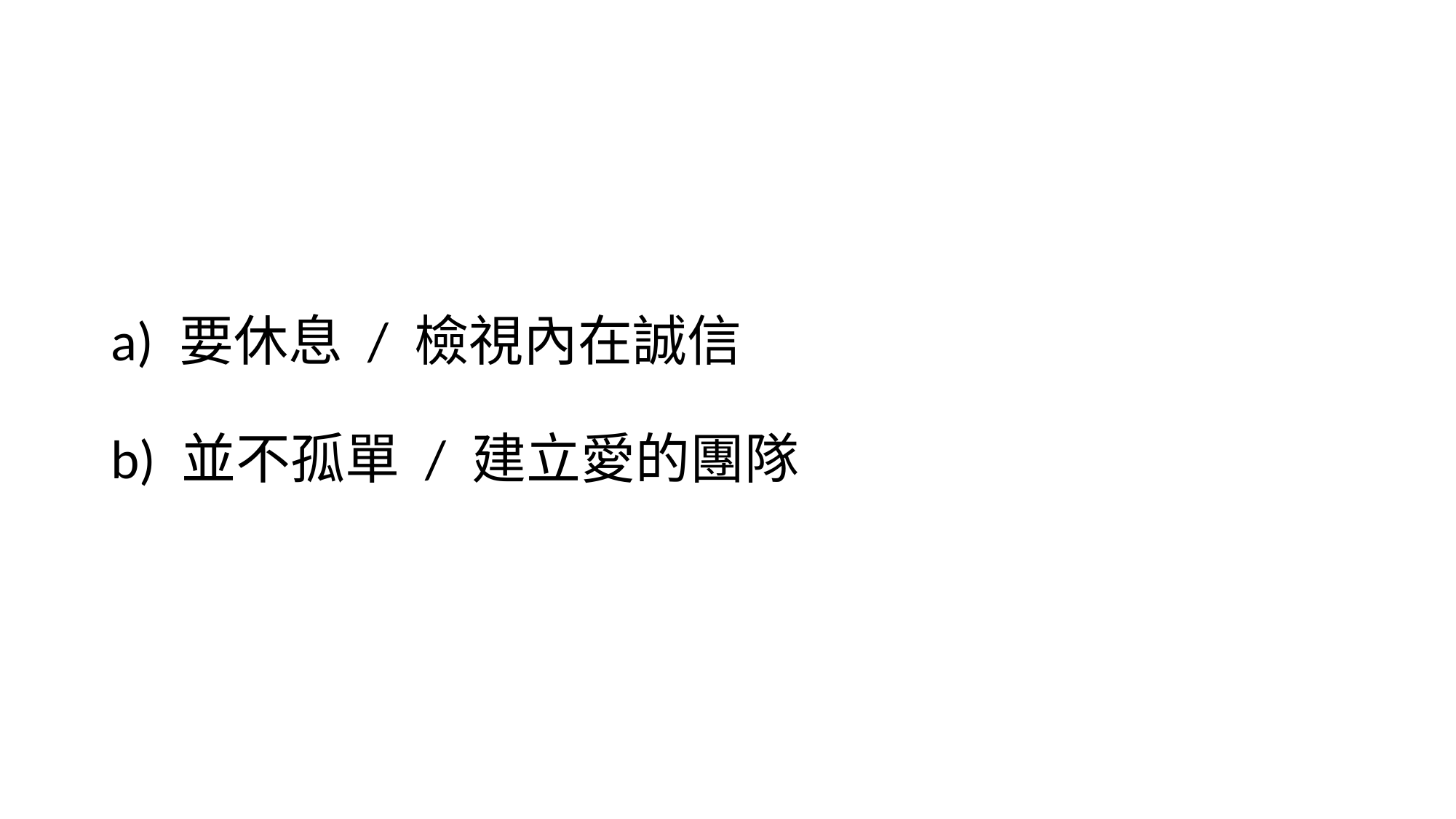

# a) 要休息 / 檢視內在誠信 b) 並不孤單 / 建立愛的團隊